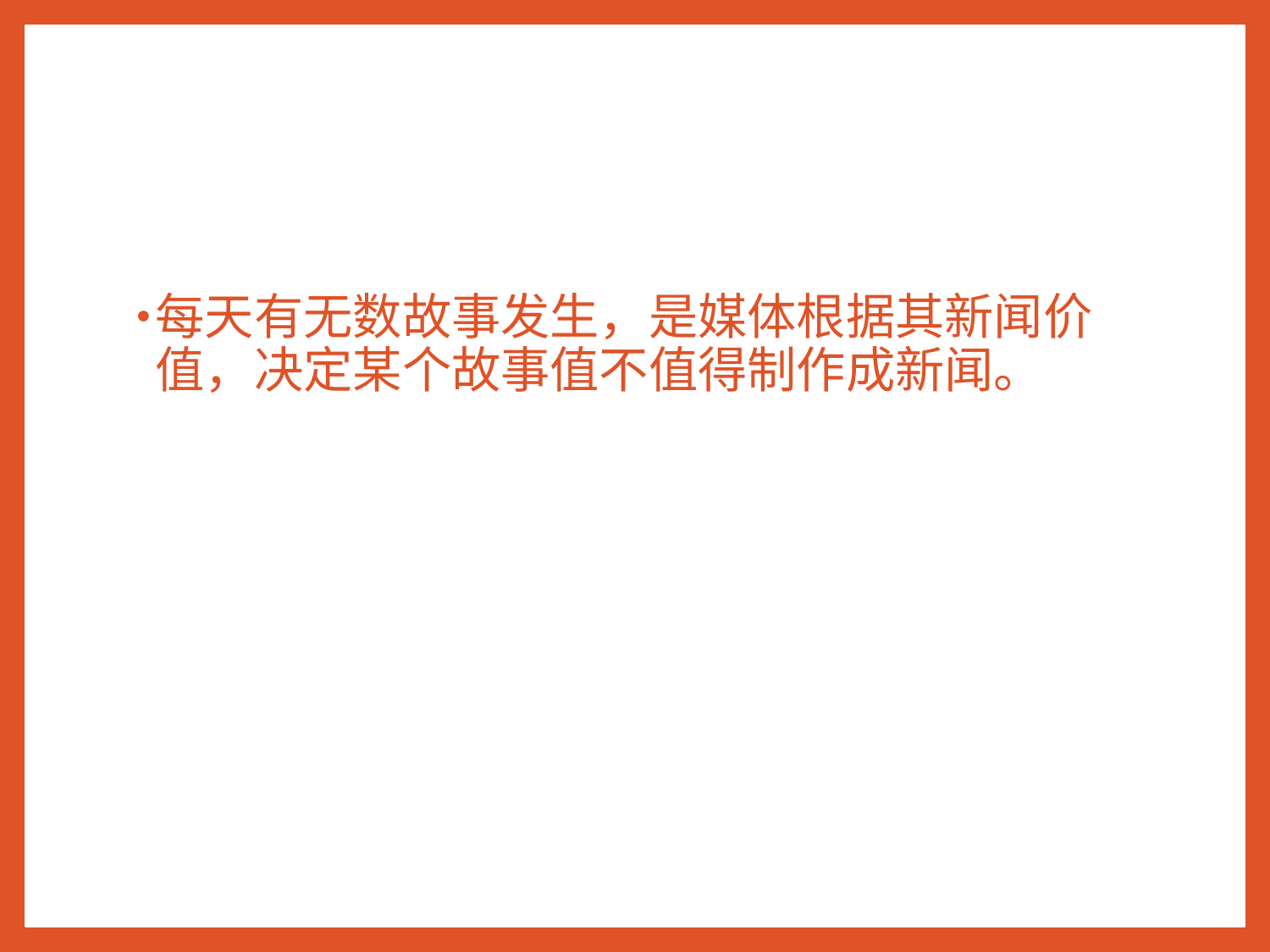

每天有无数故事发生，是媒体根据其新闻价值，决定某个故事值不值得制作成新闻。